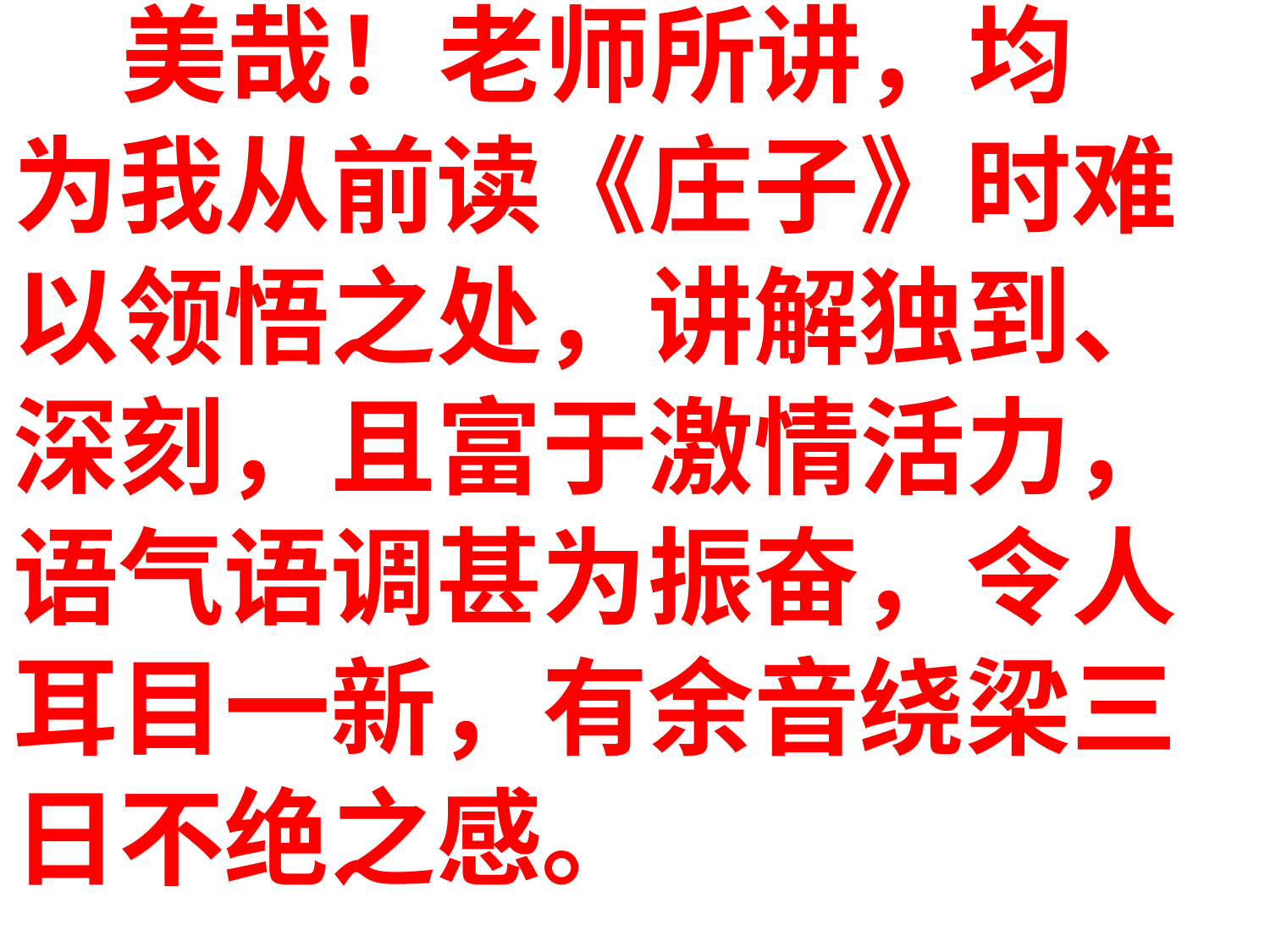

美哉！老师所讲，均
为我从前读《庄子》时难
以领悟之处，讲解独到、
深刻，且富于激情活力，
语气语调甚为振奋，令人
耳目一新，有余音绕梁三
日不绝之感。